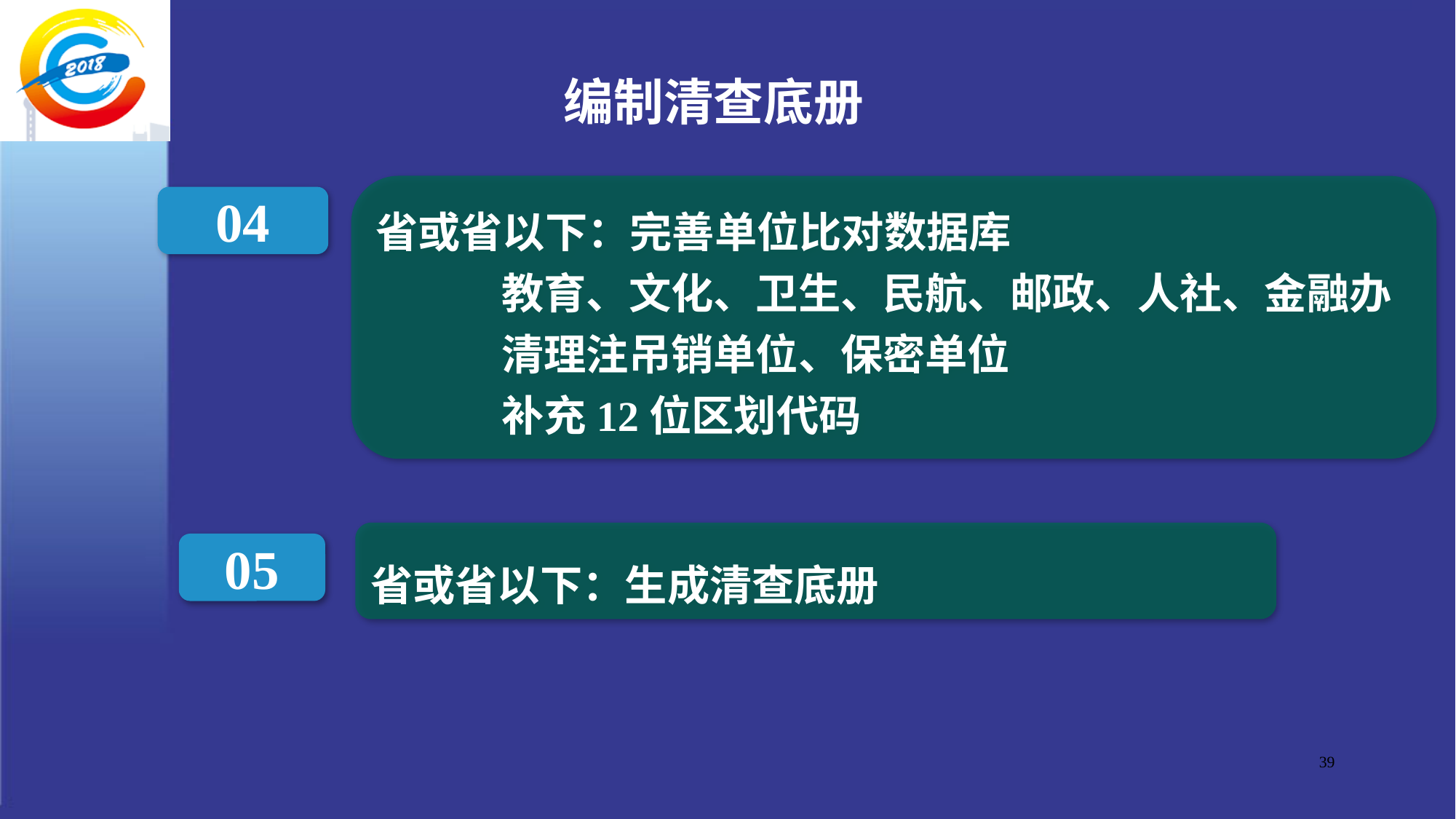

# 编制清查底册
省或省以下：完善单位比对数据库
            教育、文化、卫生、民航、邮政、人社、金融办
            清理注吊销单位、保密单位
            补充12位区划代码
04

省或省以下：生成清查底册
05
39